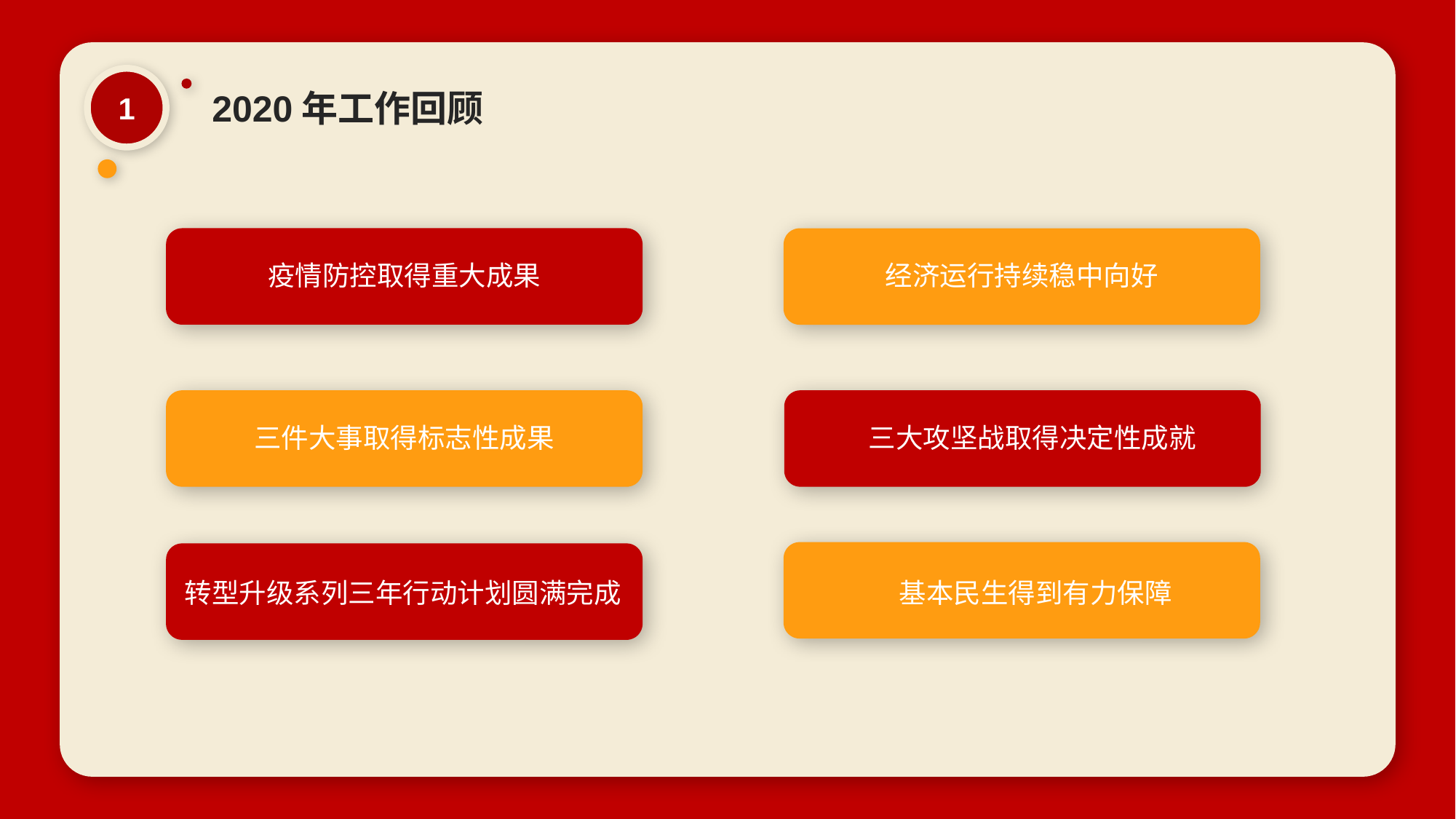

1
2020年工作回顾

疫情防控取得重大成果

经济运行持续稳中向好

三件大事取得标志性成果

三大攻坚战取得决定性成就

基本民生得到有力保障

转型升级系列三年行动计划圆满完成